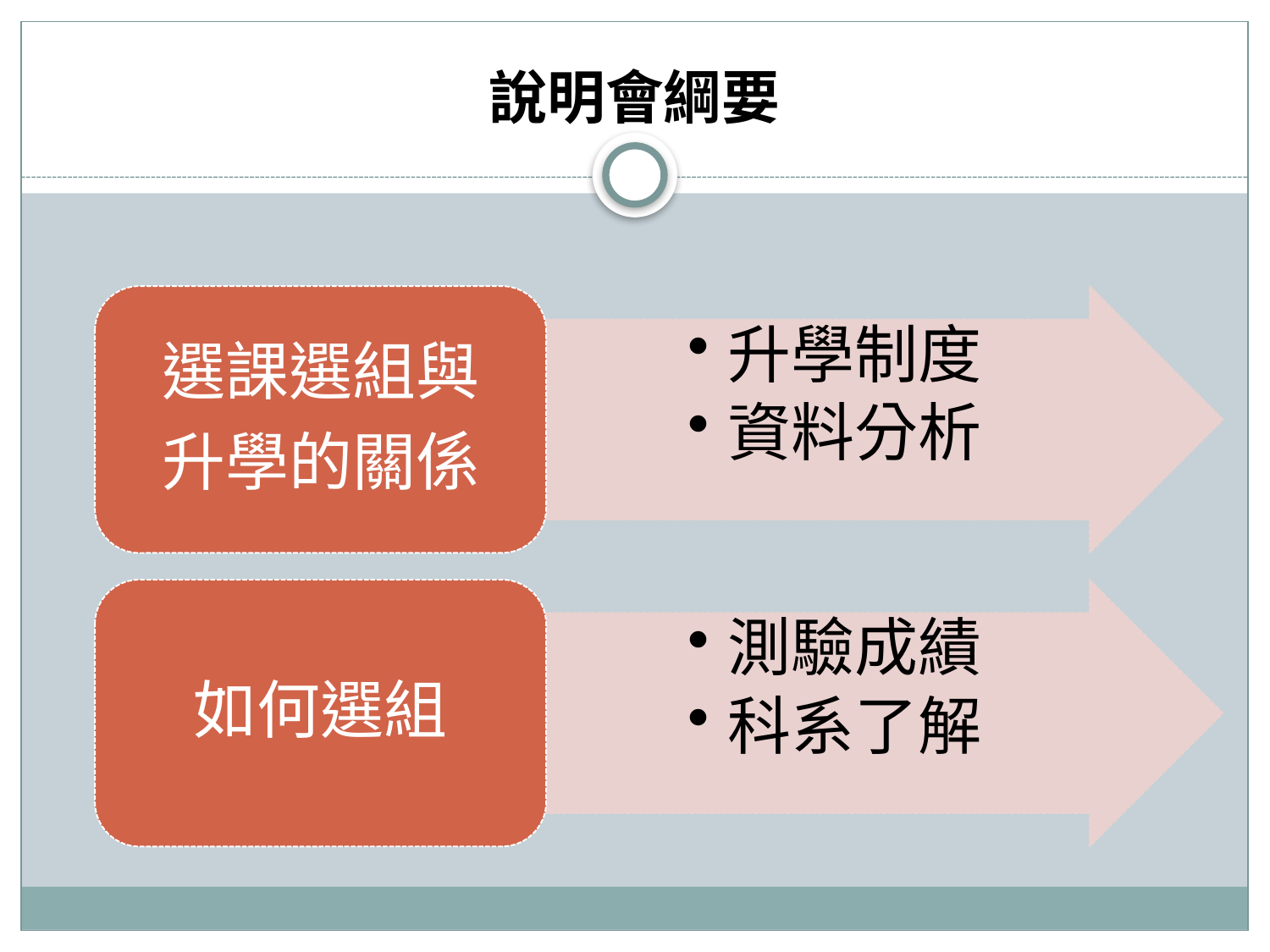

# 說明會綱要
升學制度
資料分析
選課選組與
升學的關係
測驗成績
科系了解
如何選組